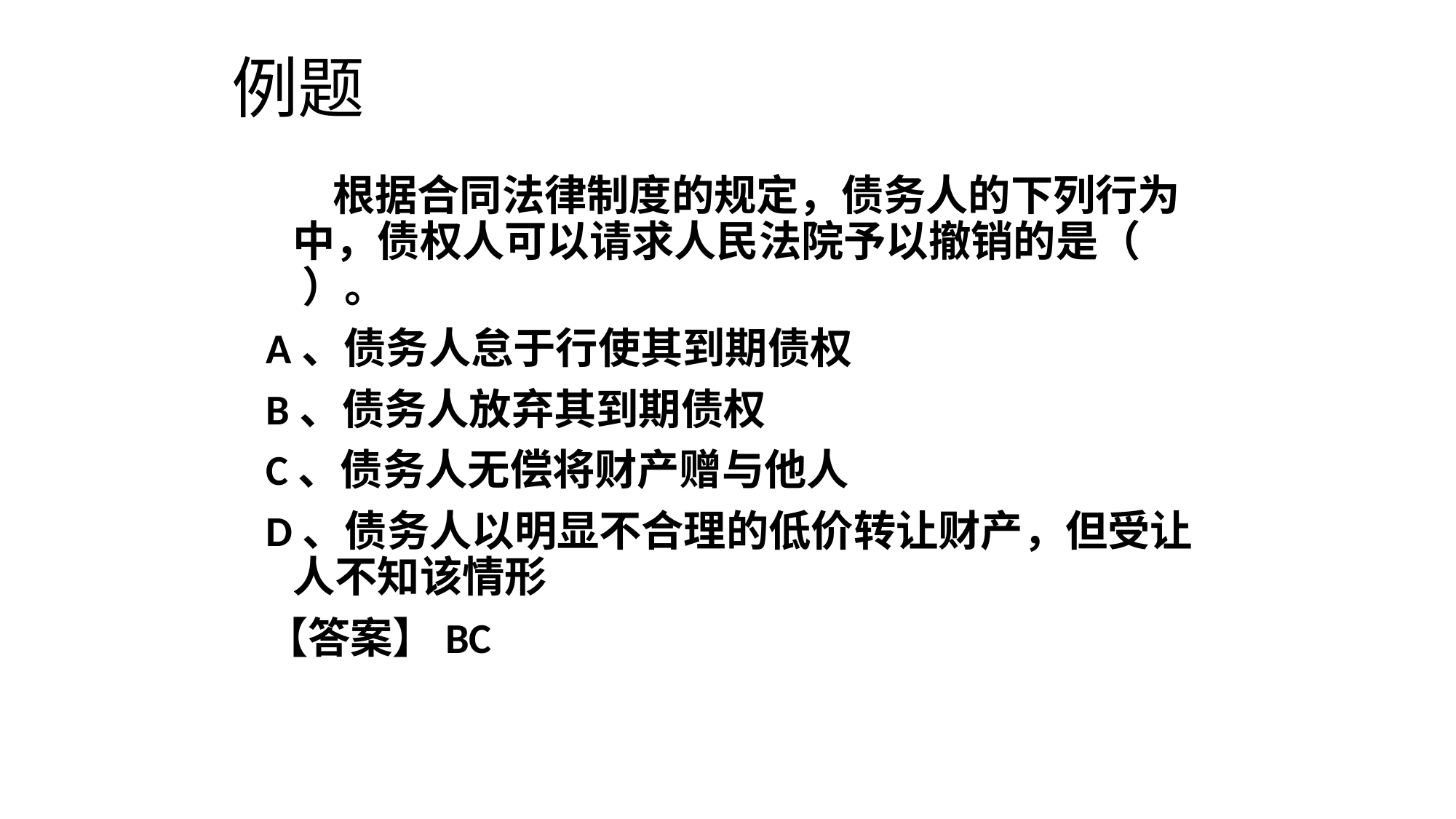

# 例题
      根据合同法律制度的规定，债务人的下列行为中，债权人可以请求人民法院予以撤销的是（    ）。
A、债务人怠于行使其到期债权
B、债务人放弃其到期债权
C、债务人无偿将财产赠与他人
D、债务人以明显不合理的低价转让财产，但受让人不知该情形
【答案】BC